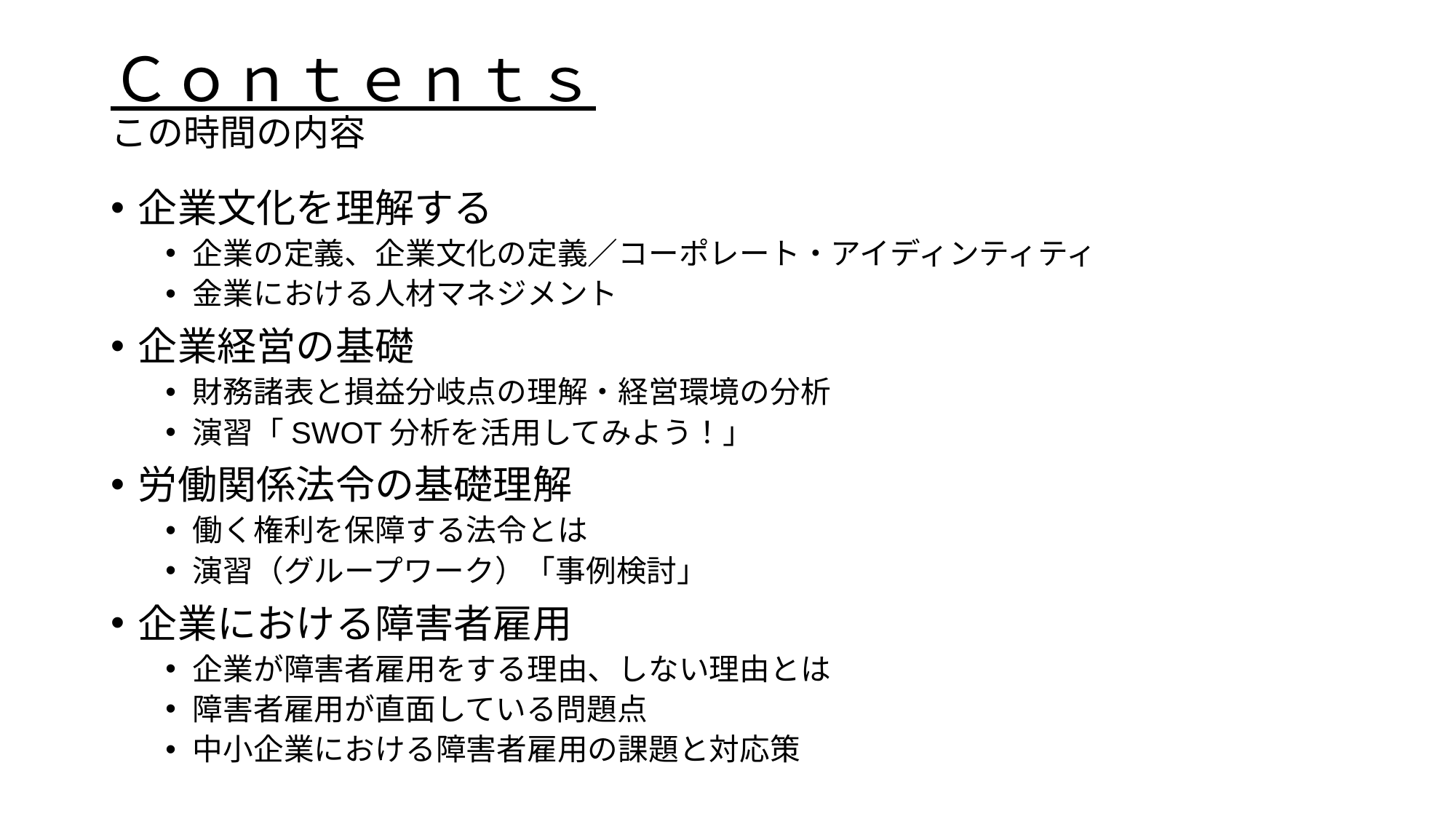

# Ｃｏｎｔｅｎｔｓ この時間の内容
企業文化を理解する
企業の定義、企業文化の定義／コーポレート・アイディンティティ
金業における人材マネジメント
企業経営の基礎
財務諸表と損益分岐点の理解・経営環境の分析
演習「SWOT分析を活用してみよう！」
労働関係法令の基礎理解
働く権利を保障する法令とは
演習（グループワーク）「事例検討」
企業における障害者雇用
企業が障害者雇用をする理由、しない理由とは
障害者雇用が直面している問題点
中小企業における障害者雇用の課題と対応策